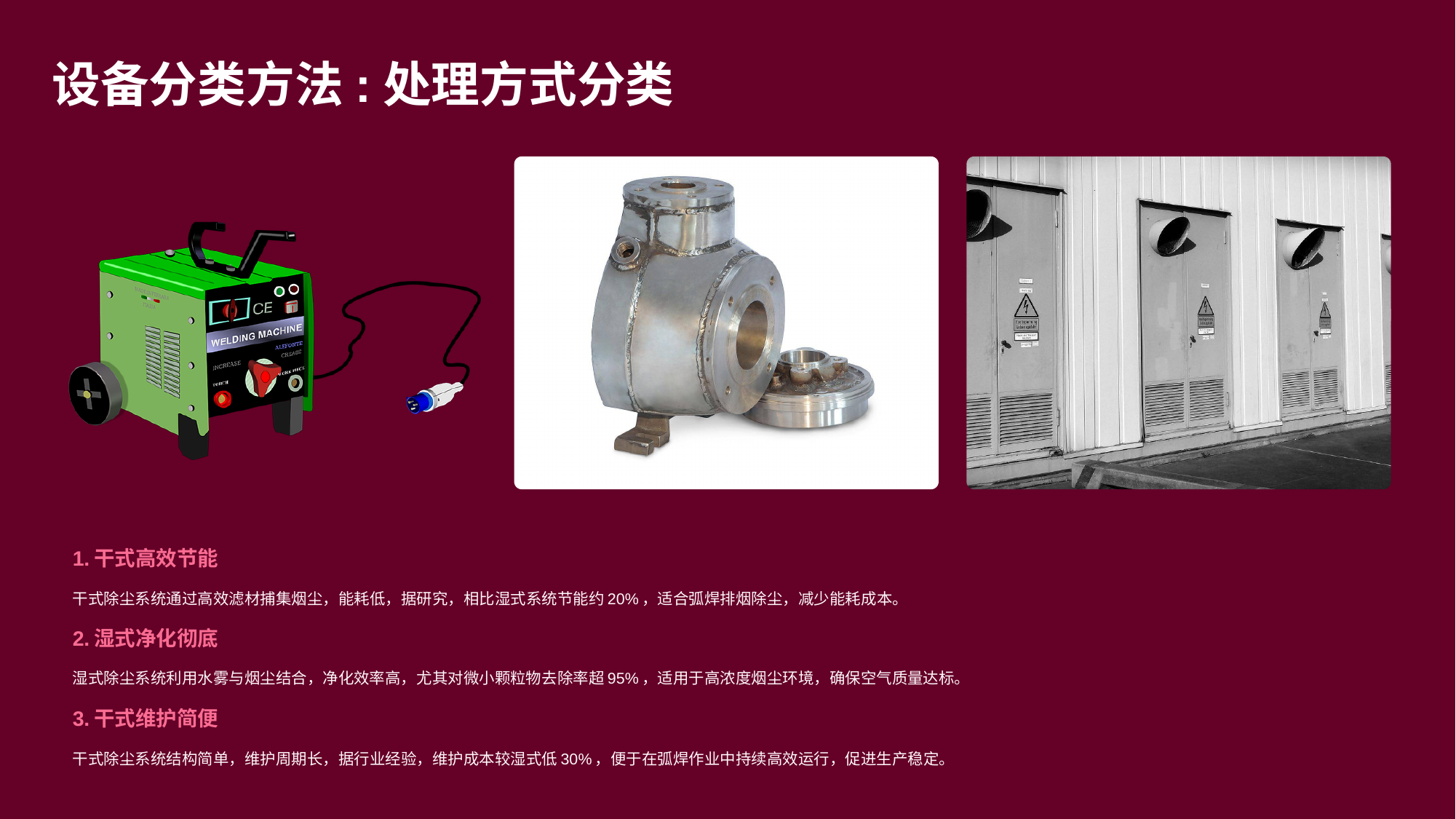

设备分类方法:处理方式分类

1.干式高效节能
干式除尘系统通过高效滤材捕集烟尘，能耗低，据研究，相比湿式系统节能约20%，适合弧焊排烟除尘，减少能耗成本。
2.湿式净化彻底
湿式除尘系统利用水雾与烟尘结合，净化效率高，尤其对微小颗粒物去除率超95%，适用于高浓度烟尘环境，确保空气质量达标。
3.干式维护简便
干式除尘系统结构简单，维护周期长，据行业经验，维护成本较湿式低30%，便于在弧焊作业中持续高效运行，促进生产稳定。